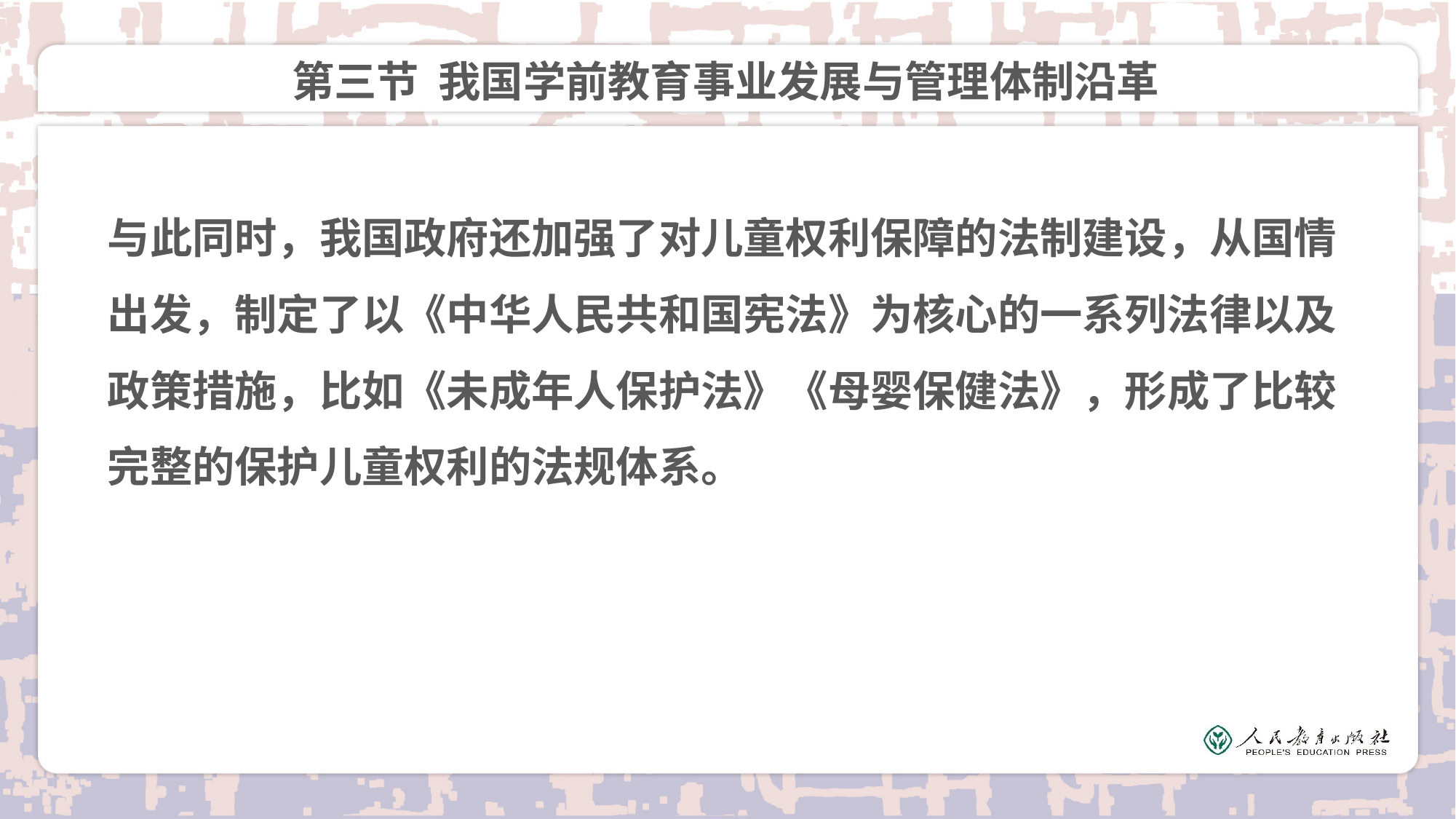

# 第三节  我国学前教育事业发展与管理体制沿革
与此同时，我国政府还加强了对儿童权利保障的法制建设，从国情出发，制定了以《中华人民共和国宪法》为核心的一系列法律以及政策措施，比如《未成年人保护法》《母婴保健法》，形成了比较完整的保护儿童权利的法规体系。